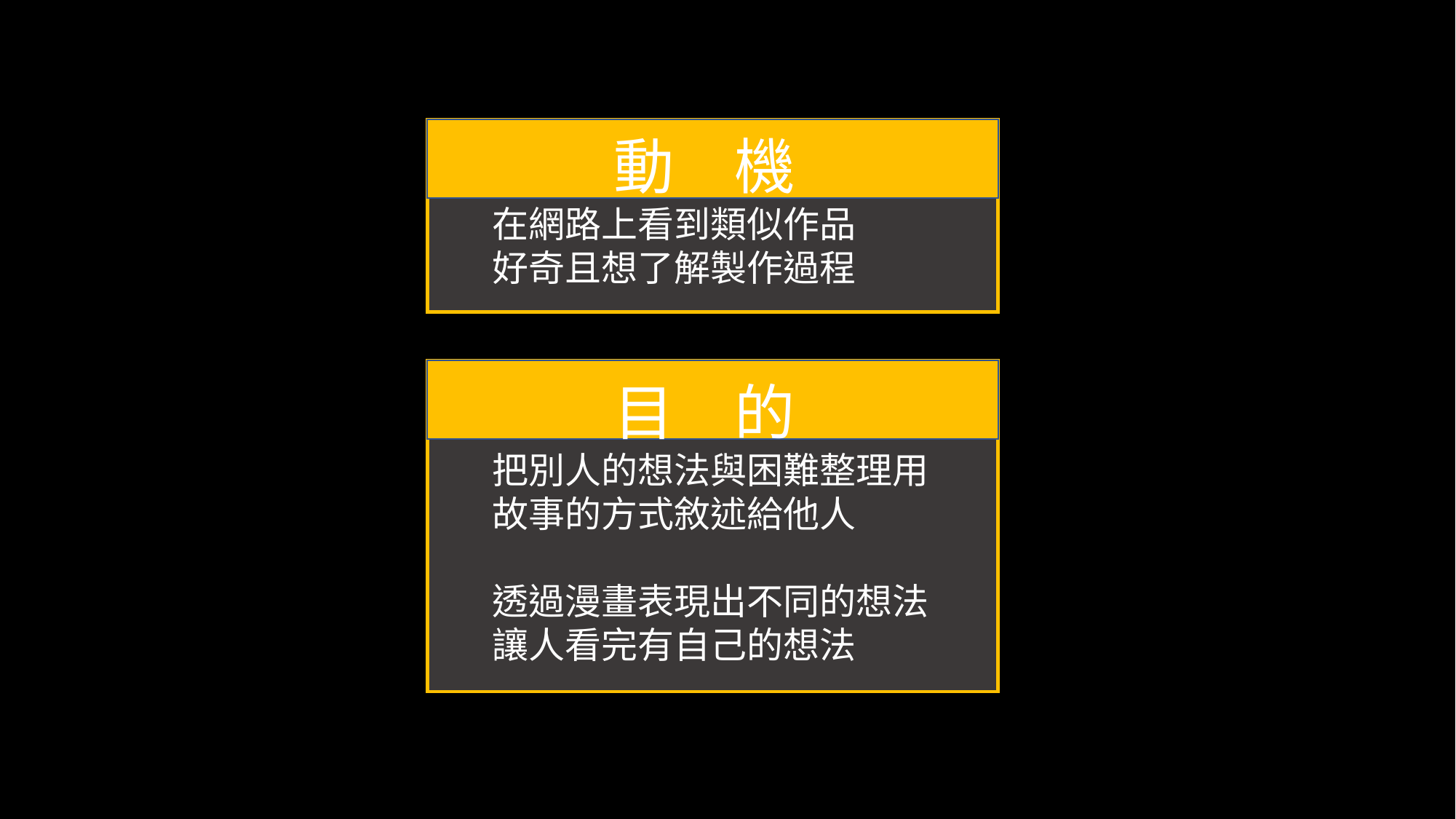

動　機
在網路上看到類似作品
好奇且想了解製作過程

　　目　的
把別人的想法與困難整理用
故事的方式敘述給他人

透過漫畫表現出不同的想法
讓人看完有自己的想法